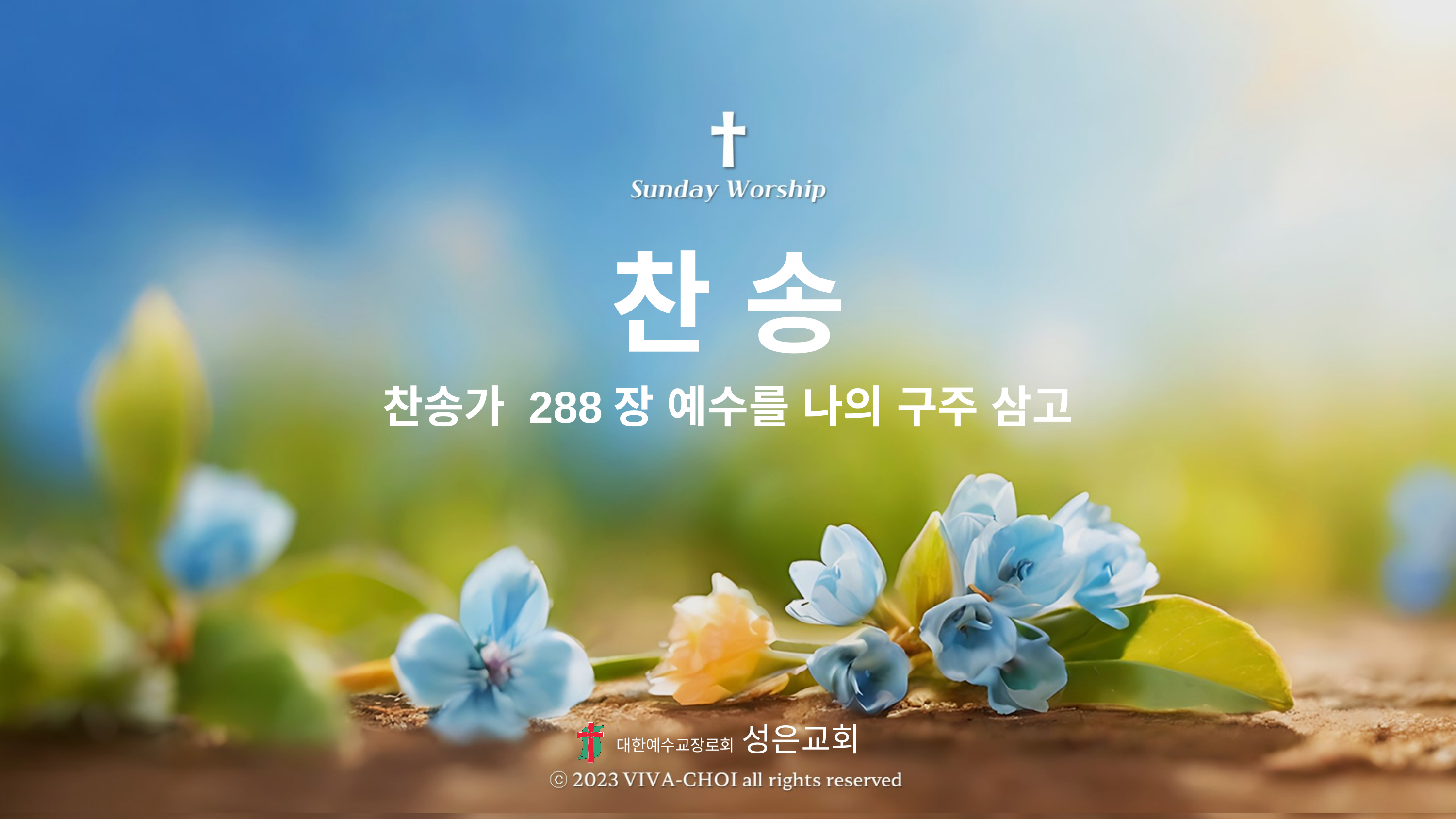

찬 송
찬송가 288장 예수를 나의 구주 삼고